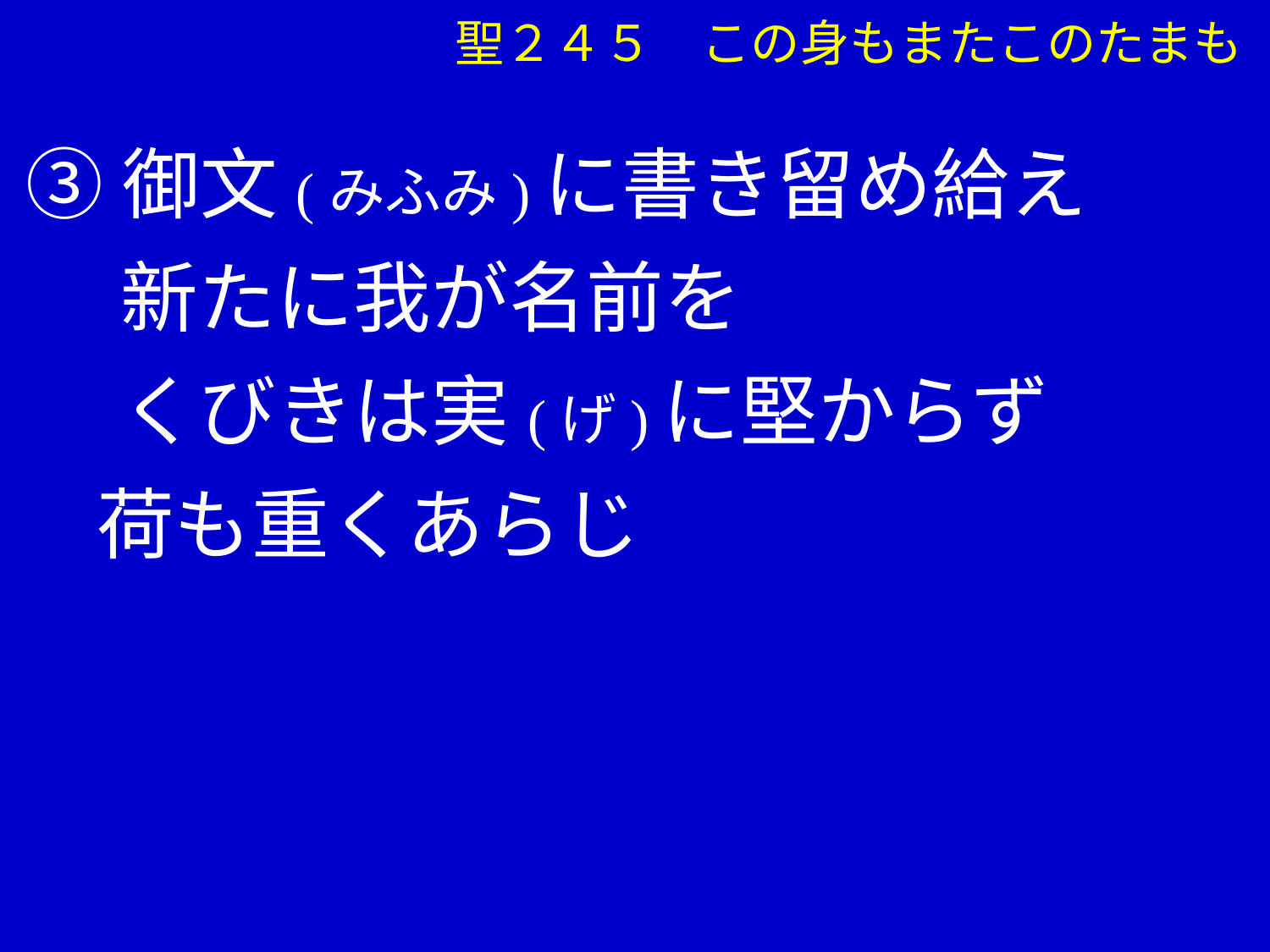

聖２４５　この身もまたこのたまも
③御文(みふみ)に書き留め給え
　 新たに我が名前を
　 くびきは実(げ)に堅からず
   荷も重くあらじ